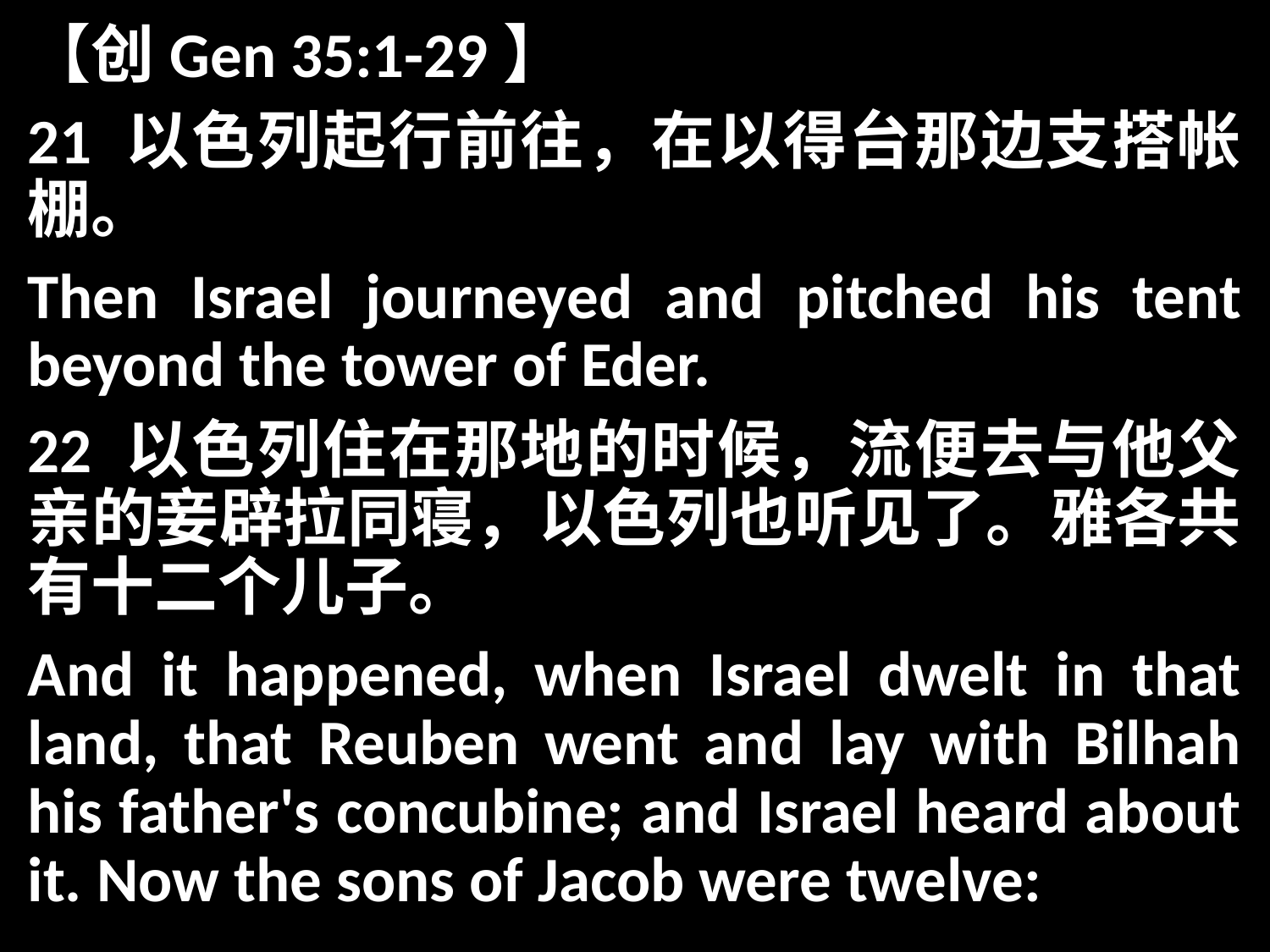

【创Gen 35:1-29】
21 以色列起行前往，在以得台那边支搭帐棚。
Then Israel journeyed and pitched his tent beyond the tower of Eder.
22 以色列住在那地的时候，流便去与他父亲的妾辟拉同寝，以色列也听见了。雅各共有十二个儿子。
And it happened, when Israel dwelt in that land, that Reuben went and lay with Bilhah his father's concubine; and Israel heard about it. Now the sons of Jacob were twelve: